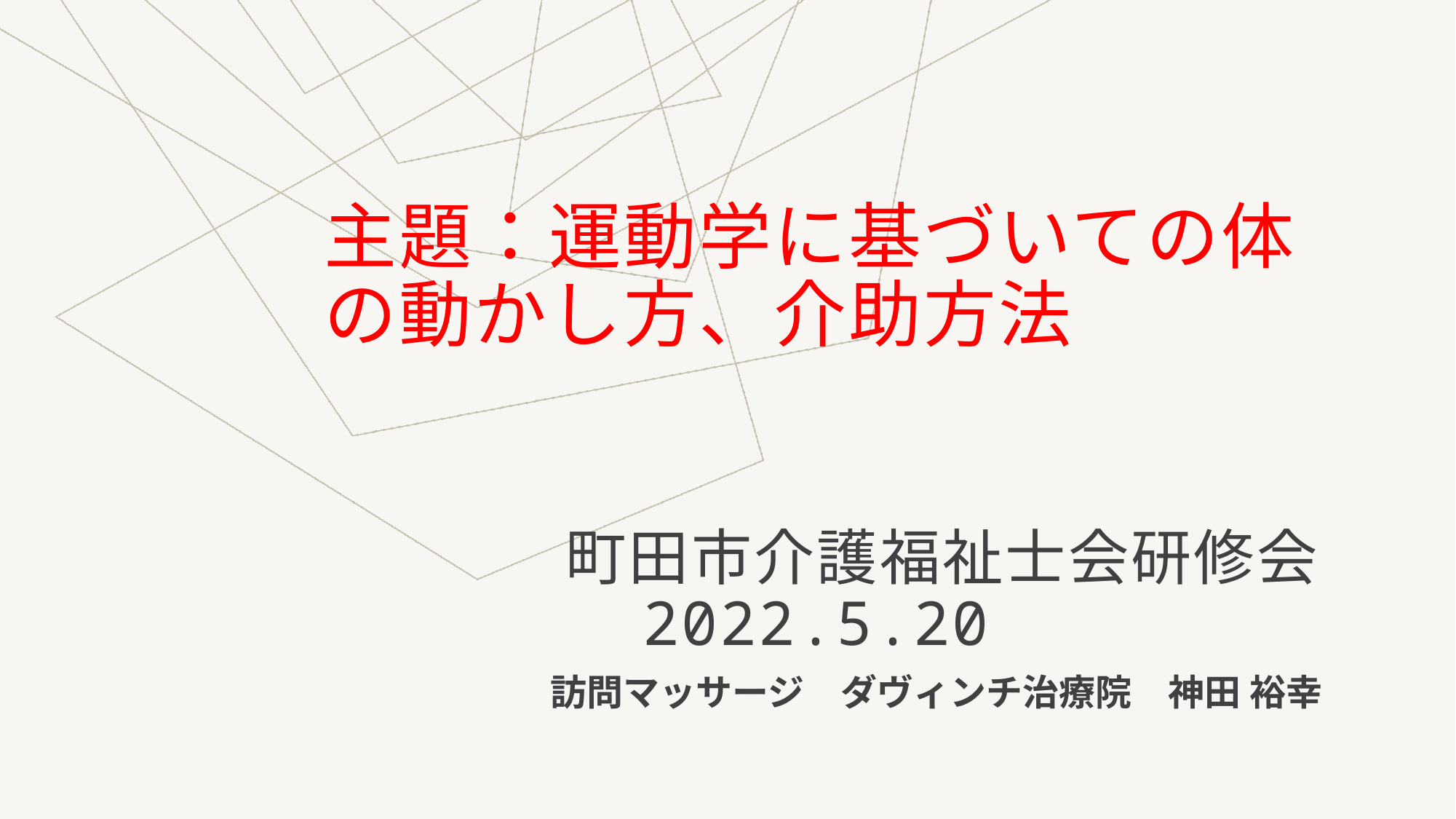

主題：運動学に基づいての体の動かし方、介助方法
# 町田市介護福祉士会研修会　2022.5.20
訪問マッサージ　ダヴィンチ治療院　神田 裕幸